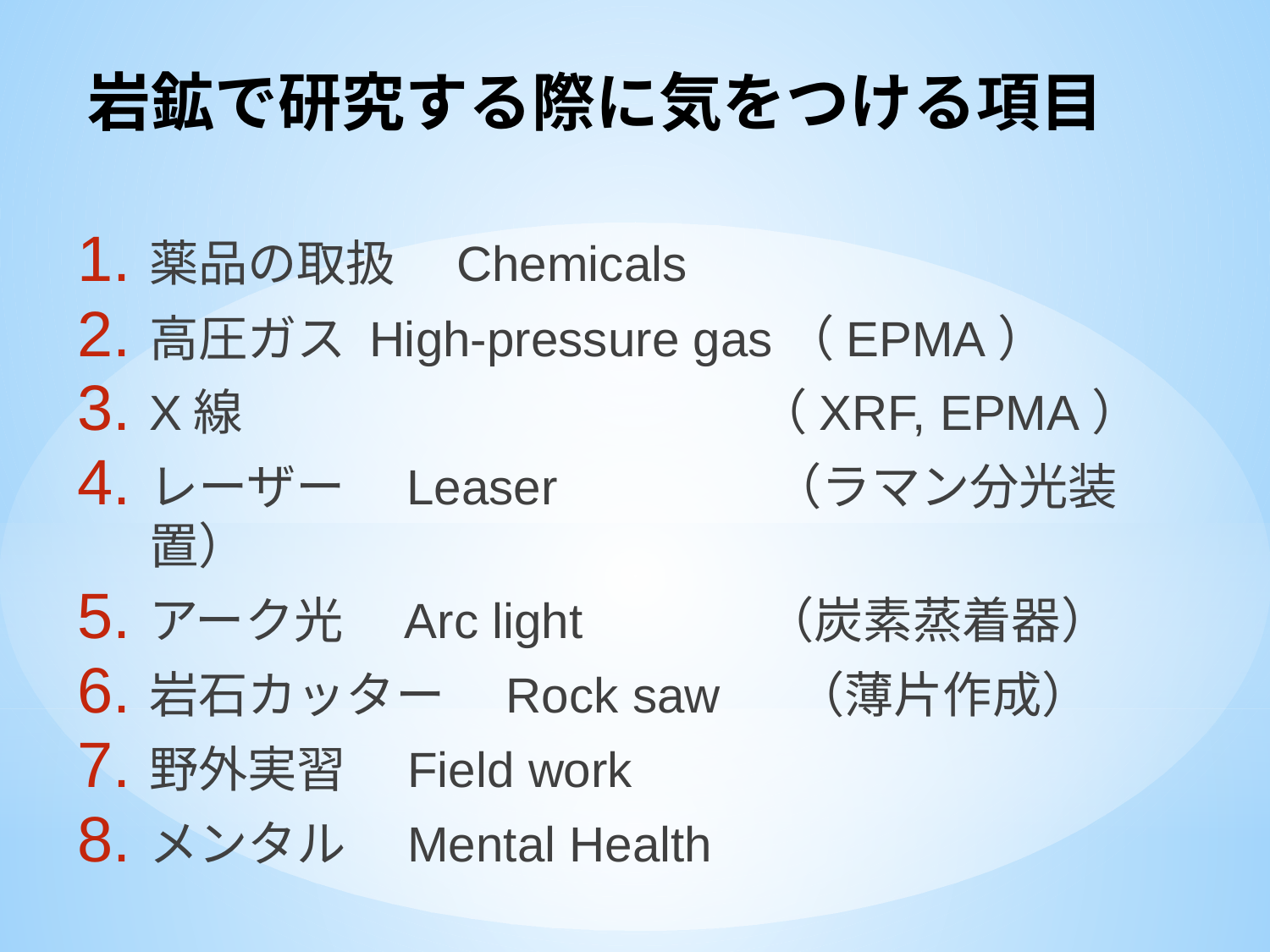

# 岩鉱で研究する際に気をつける項目
薬品の取扱　Chemicals
高圧ガス High-pressure gas（EPMA）
X線　　　　　　　　　　  （XRF, EPMA）
レーザー　Leaser　    　　 （ラマン分光装置）
アーク光　Arc light　　 　 （炭素蒸着器）
岩石カッター　Rock saw 　（薄片作成）
野外実習　Field work
メンタル　Mental Health